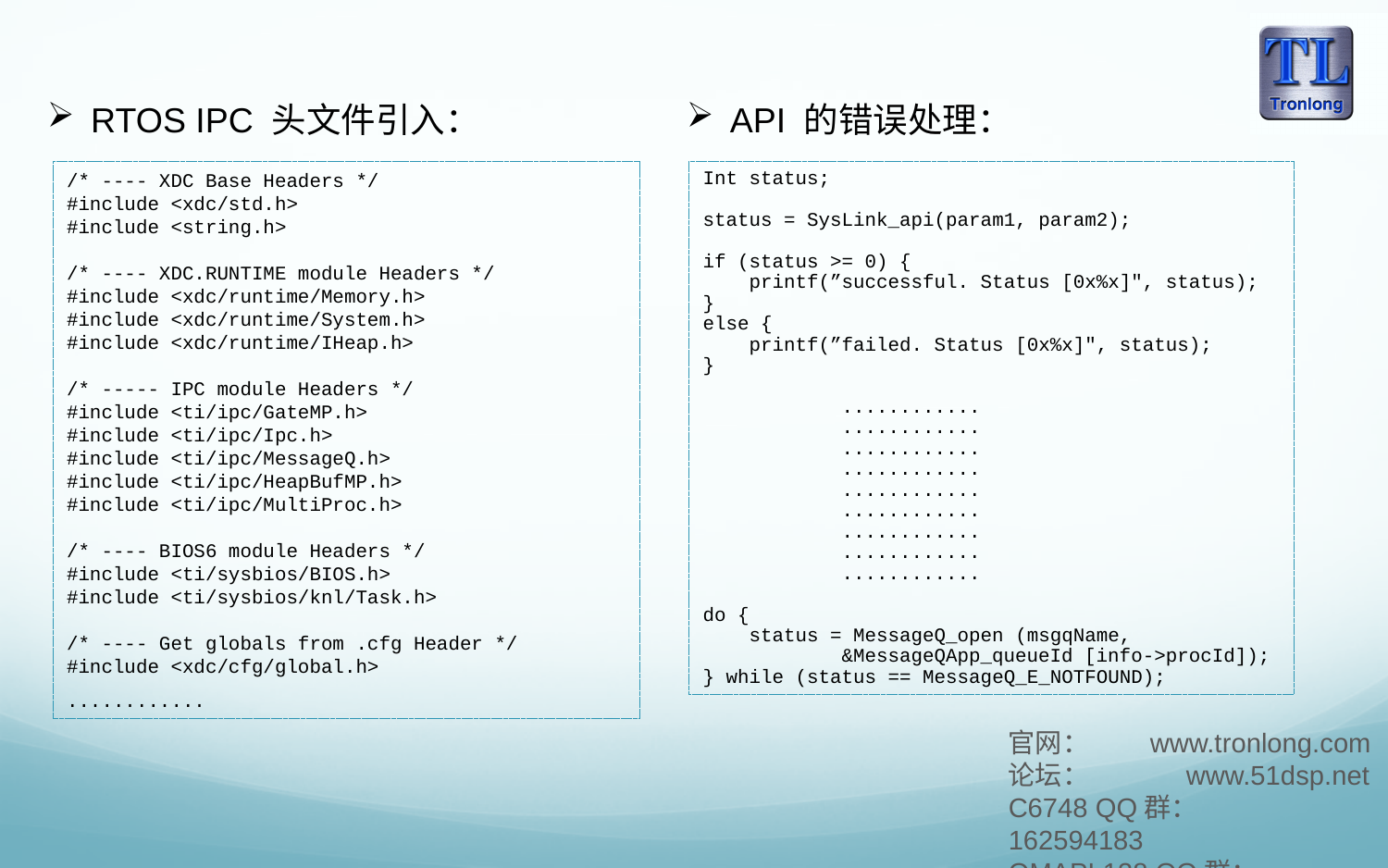

RTOS IPC 头文件引入：
API 的错误处理：
/* ---- XDC Base Headers */
#include <xdc/std.h>
#include <string.h>

/* ---- XDC.RUNTIME module Headers */
#include <xdc/runtime/Memory.h>
#include <xdc/runtime/System.h>
#include <xdc/runtime/IHeap.h>

/* ----- IPC module Headers */
#include <ti/ipc/GateMP.h>
#include <ti/ipc/Ipc.h>
#include <ti/ipc/MessageQ.h>
#include <ti/ipc/HeapBufMP.h>
#include <ti/ipc/MultiProc.h>

/* ---- BIOS6 module Headers */
#include <ti/sysbios/BIOS.h>
#include <ti/sysbios/knl/Task.h>

/* ---- Get globals from .cfg Header */
#include <xdc/cfg/global.h>
............
Int status;

status = SysLink_api(param1, param2);

if (status >= 0) {
    printf(”successful. Status [0x%x]", status);
}
else {
    printf(”failed. Status [0x%x]", status);
}

	............
 	............
 	............
 	............
	............
	............
	............
 	............
 	............

do {
    status = MessageQ_open (msgqName,
            &MessageQApp_queueId [info->procId]);
} while (status == MessageQ_E_NOTFOUND);